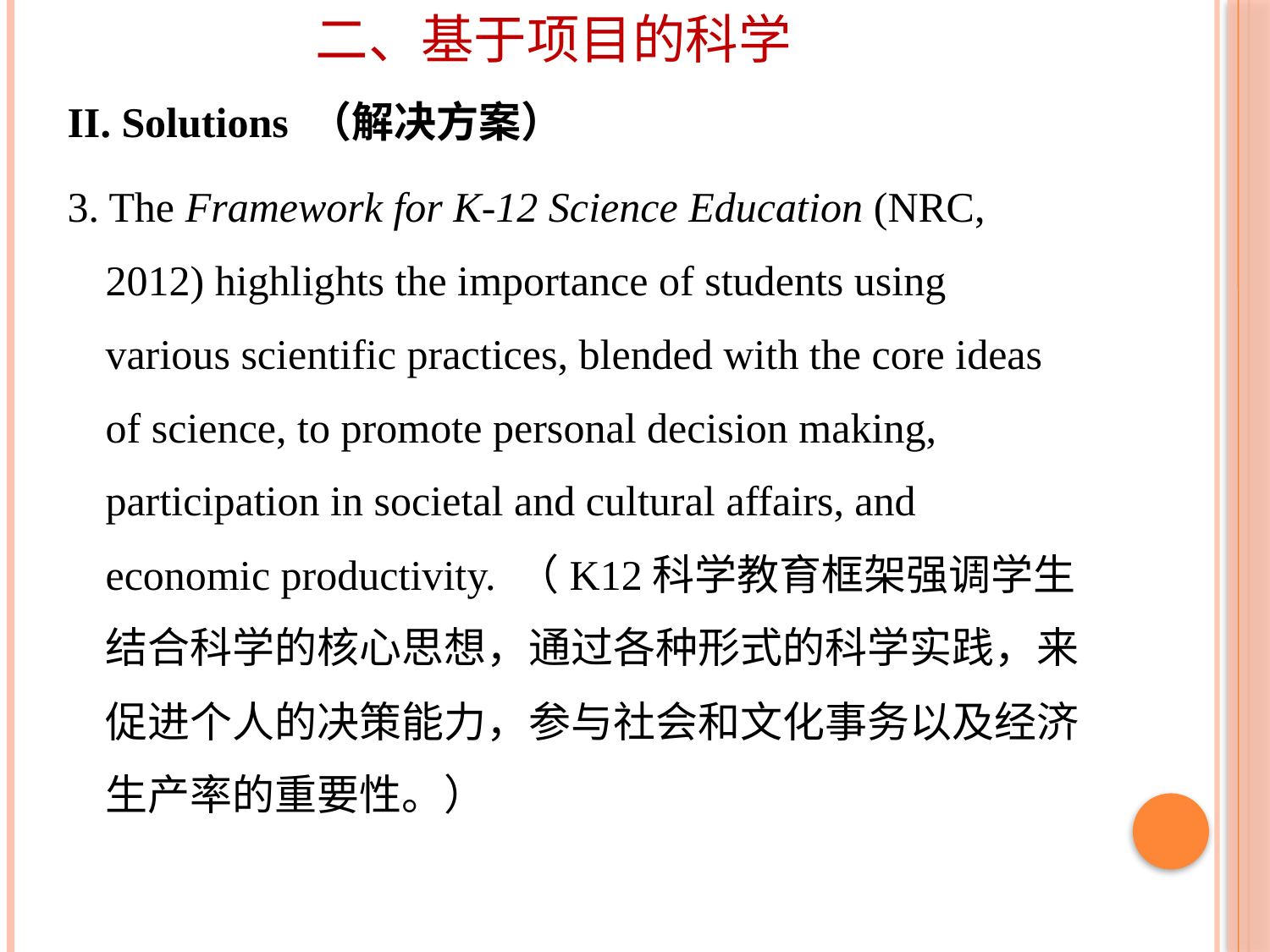

# 二、基于项目的科学
II. Solutions （解决方案）
3. The Framework for K-12 Science Education (NRC, 2012) highlights the importance of students using various scientific practices, blended with the core ideas of science, to promote personal decision making, participation in societal and cultural affairs, and economic productivity. （K12科学教育框架强调学生结合科学的核心思想，通过各种形式的科学实践，来促进个人的决策能力，参与社会和文化事务以及经济生产率的重要性。）